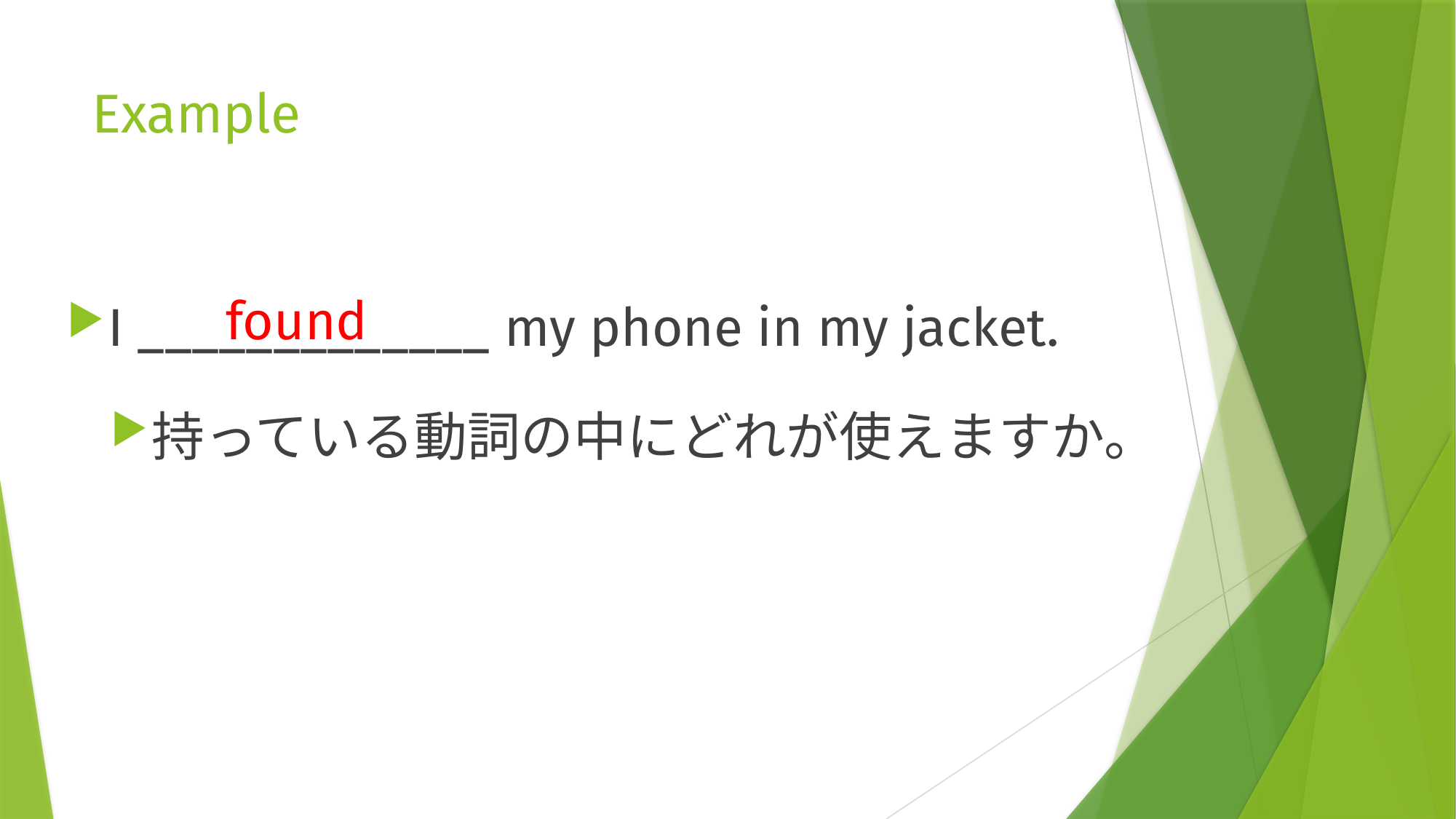

# Example
found
I _____________ my phone in my jacket.
持っている動詞の中にどれが使えますか。